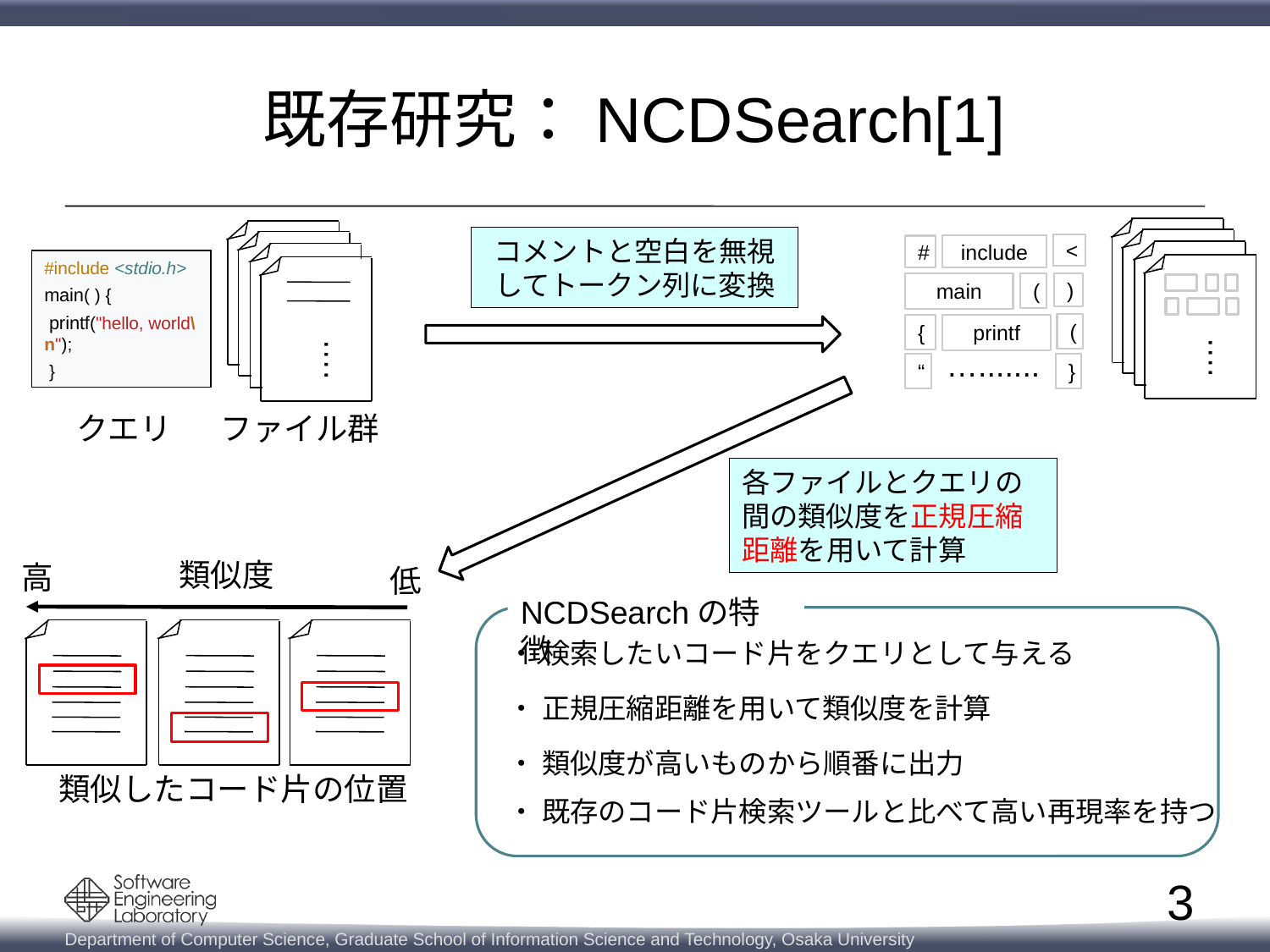

# 既存研究：NCDSearch[1]

….
….

….
….

….
….

….

….
….

….
….

….
コメントと空白を無視してトークン列に変換
<
#
include
main
(
)
(
printf
{
….......
“
}
#include <stdio.h>
main( ) {
 printf("hello, world\n");
 }

クエリ
ファイル群
各ファイルとクエリの間の類似度を正規圧縮距離を用いて計算

類似度
高
低
NCDSearchの特徴

・ 検索したいコード片をクエリとして与える

・ 正規圧縮距離を用いて類似度を計算

・ 類似度が高いものから順番に出力

・ 既存のコード片検索ツールと比べて高い再現率を持つ

類似したコード片の位置
3